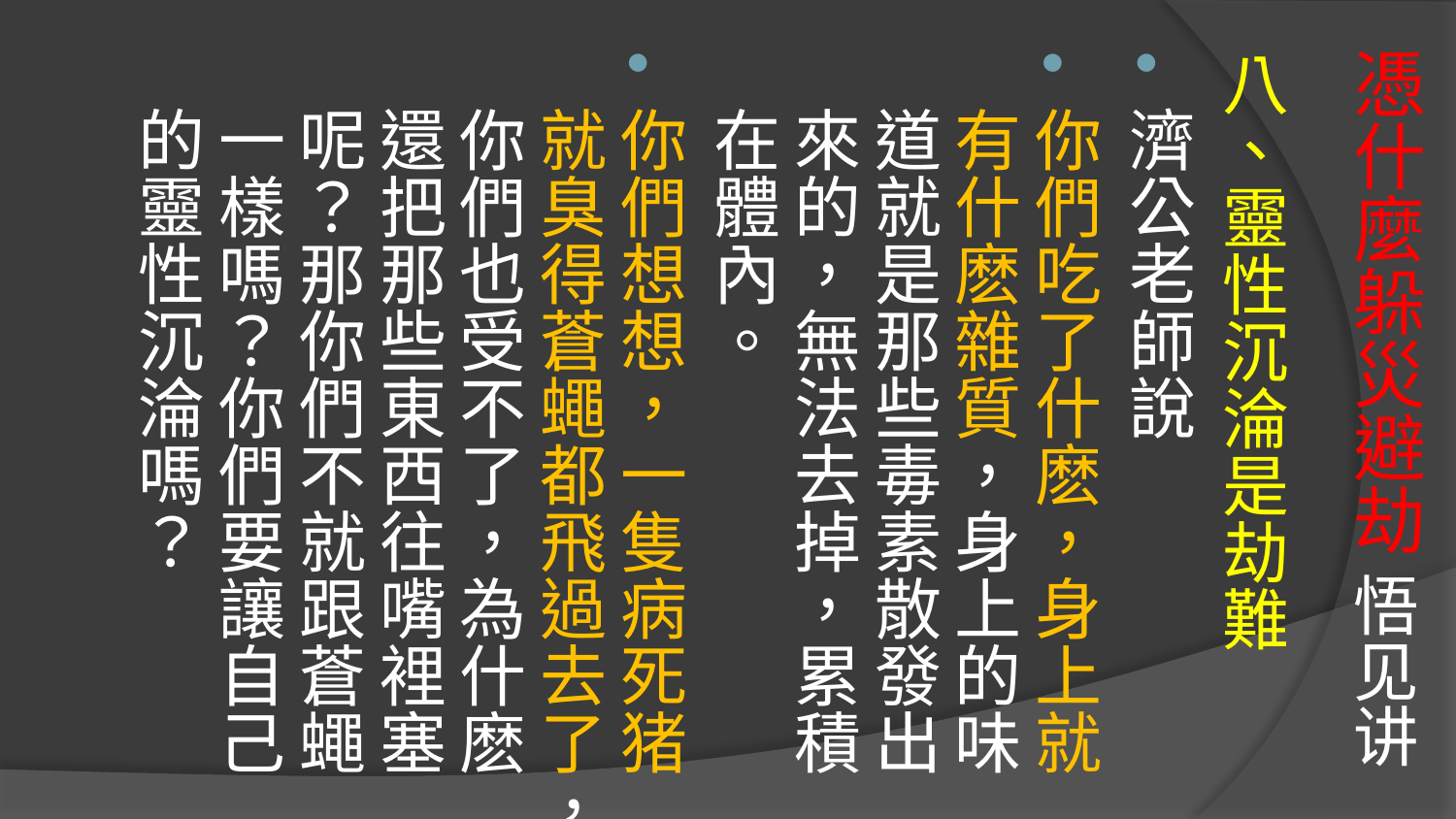

# 憑什麼躲災避劫 悟见讲
八、靈性沉淪是劫難
濟公老師說
你們吃了什麽，身上就有什麽雜質，身上的味道就是那些毒素散發出來的，無法去掉，累積在體內。
你們想想，一隻病死猪就臭得蒼蠅都飛過去了，你們也受不了，為什麽還把那些東西往嘴裡塞呢？那你們不就跟蒼蠅一樣嗎？你們要讓自己的靈性沉淪嗎？